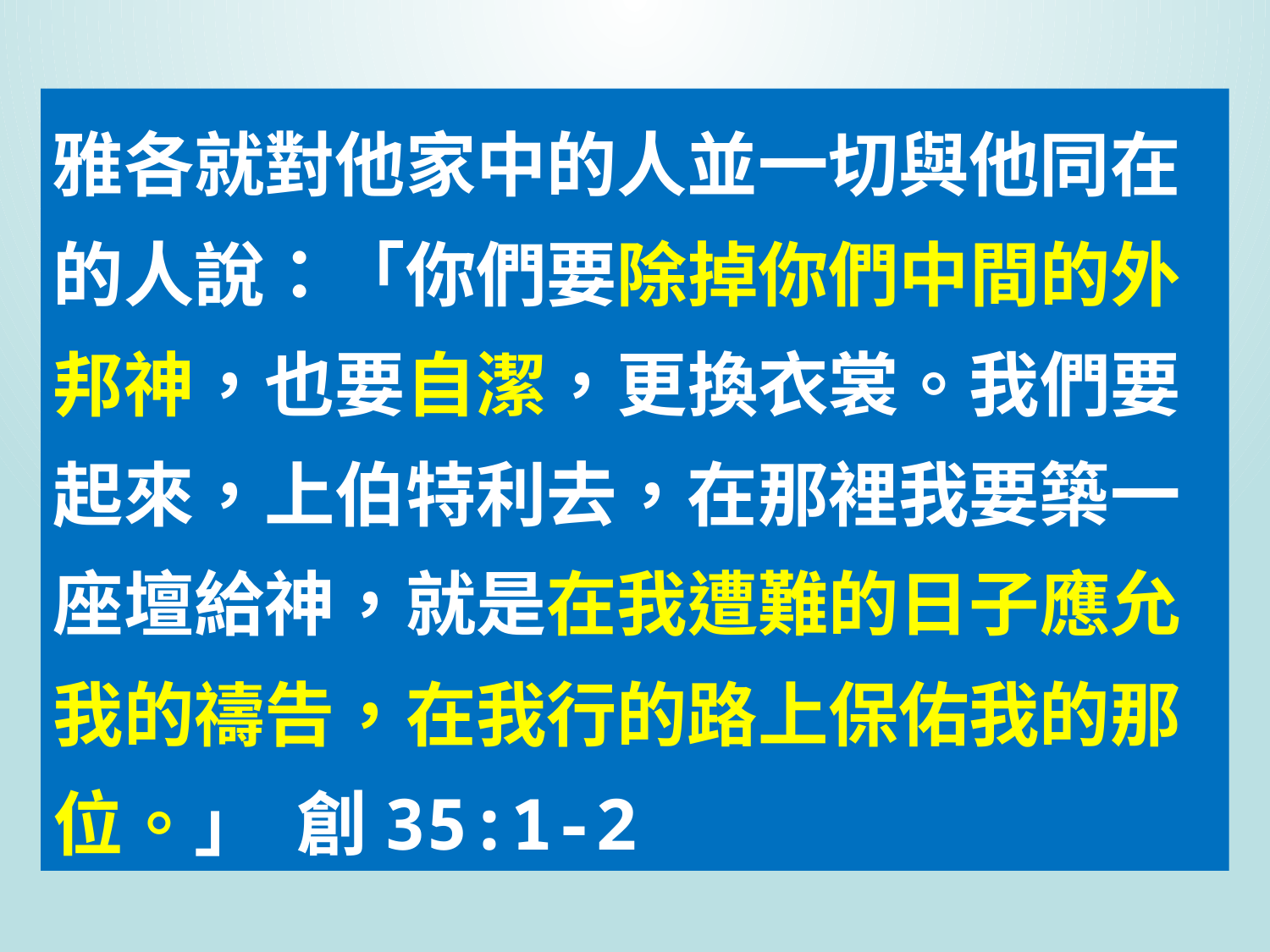

雅各就對他家中的人並一切與他同在的人說：「你們要除掉你們中間的外邦神，也要自潔，更換衣裳。我們要起來，上伯特利去，在那裡我要築一座壇給神，就是在我遭難的日子應允我的禱告，在我行的路上保佑我的那位。」  創35:1-2